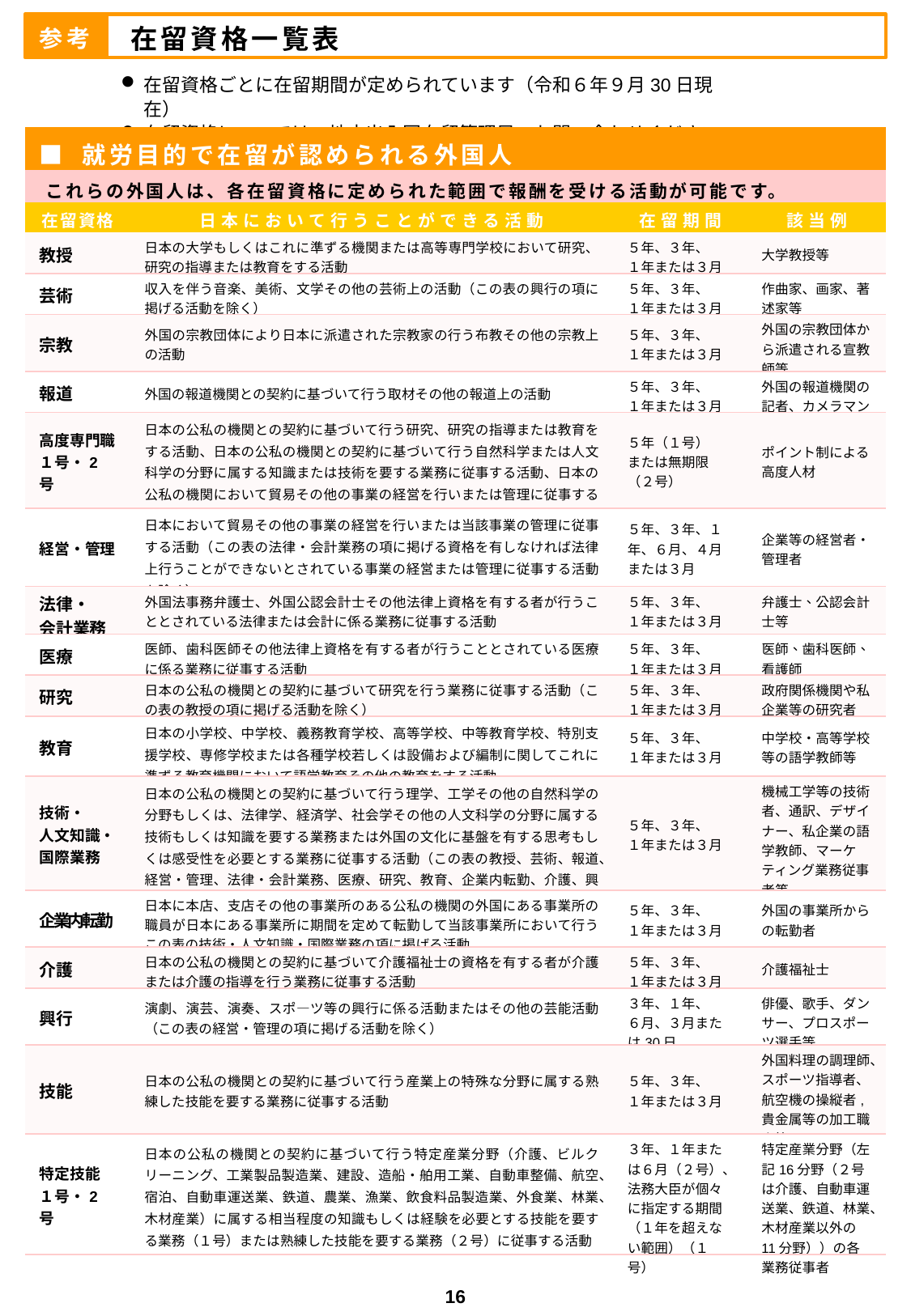

在留資格一覧表
参考
在留資格ごとに在留期間が定められています（令和６年９月30日現在）
在留資格については、地方出入国在留管理局へお問い合わせください。
| ■ 就労目的で在留が認められる外国人 |  |  |  |
| --- | --- | --- | --- |
| これらの外国人は、各在留資格に定められた範囲で報酬を受ける活動が可能です。 |  |  |  |
| 在留資格 | 日本において行うことができる活動 | 在留期間 | 該当例 |
| 教授 | 日本の大学もしくはこれに準ずる機関または高等専門学校において研究、研究の指導または教育をする活動 | ５年、３年、 １年または３月 | 大学教授等 |
| 芸術 | 収入を伴う音楽、美術、文学その他の芸術上の活動（この表の興行の項に掲げる活動を除く） | ５年、３年、 １年または３月 | 作曲家、画家、著述家等 |
| 宗教 | 外国の宗教団体により日本に派遣された宗教家の行う布教その他の宗教上の活動 | ５年、３年、 １年または３月 | 外国の宗教団体から派遣される宣教師等 |
| 報道 | 外国の報道機関との契約に基づいて行う取材その他の報道上の活動 | ５年、３年、 １年または３月 | 外国の報道機関の記者、カメラマン |
| 高度専門職 １号・2号 | 日本の公私の機関との契約に基づいて行う研究、研究の指導または教育をする活動、日本の公私の機関との契約に基づいて行う自然科学または人文科学の分野に属する知識または技術を要する業務に従事する活動、日本の公私の機関において貿易その他の事業の経営を行いまたは管理に従事する活動など | ５年（１号） または無期限（２号） | ポイント制による高度人材 |
| 経営・管理 | 日本において貿易その他の事業の経営を行いまたは当該事業の管理に従事する活動（この表の法律・会計業務の項に掲げる資格を有しなければ法律上行うことができないとされている事業の経営または管理に従事する活動を除く） | ５年、３年、１年、６月、４月または３月 | 企業等の経営者・管理者 |
| 法律・ 会計業務 | 外国法事務弁護士、外国公認会計士その他法律上資格を有する者が行うこととされている法律または会計に係る業務に従事する活動 | ５年、３年、 １年または３月 | 弁護士、公認会計士等 |
| 医療 | 医師、歯科医師その他法律上資格を有する者が行うこととされている医療に係る業務に従事する活動 | ５年、３年、 １年または３月 | 医師、歯科医師、看護師 |
| 研究 | 日本の公私の機関との契約に基づいて研究を行う業務に従事する活動（この表の教授の項に掲げる活動を除く） | ５年、３年、 １年または３月 | 政府関係機関や私企業等の研究者 |
| 教育 | 日本の小学校、中学校、義務教育学校、高等学校、中等教育学校、特別支援学校、専修学校または各種学校若しくは設備および編制に関してこれに準ずる教育機関において語学教育その他の教育をする活動 | ５年、３年、 １年または３月 | 中学校・高等学校等の語学教師等 |
| 技術・ 人文知識・ 国際業務 | 日本の公私の機関との契約に基づいて行う理学、工学その他の自然科学の分野もしくは、法律学、経済学、社会学その他の人文科学の分野に属する技術もしくは知識を要する業務または外国の文化に基盤を有する思考もしくは感受性を必要とする業務に従事する活動（この表の教授、芸術、報道、経営・管理、法律・会計業務、医療、研究、教育、企業内転勤、介護、興行の項に掲げる活動を除く） | ５年、３年、 １年または３月 | 機械工学等の技術者、通訳、デザイナー、私企業の語学教師、マーケティング業務従事者等 |
| 企業内転勤 | 日本に本店、支店その他の事業所のある公私の機関の外国にある事業所の職員が日本にある事業所に期間を定めて転勤して当該事業所において行うこの表の技術・人文知識・国際業務の項に掲げる活動 | ５年、３年、 １年または３月 | 外国の事業所からの転勤者 |
| 介護 | 日本の公私の機関との契約に基づいて介護福祉士の資格を有する者が介護または介護の指導を行う業務に従事する活動 | ５年、３年、 １年または３月 | 介護福祉士 |
| 興行 | 演劇、演芸、演奏、スポ―ツ等の興行に係る活動またはその他の芸能活動（この表の経営・管理の項に掲げる活動を除く） | ３年、１年、 ６月、３月または30日 | 俳優、歌手、ダンサー、プロスポーツ選手等 |
| 技能 | 日本の公私の機関との契約に基づいて行う産業上の特殊な分野に属する熟練した技能を要する業務に従事する活動 | ５年、３年、 １年または３月 | 外国料理の調理師、スポーツ指導者、航空機の操縦者,貴金属等の加工職人等 |
| 特定技能 １号・2号 | 日本の公私の機関との契約に基づいて行う特定産業分野（介護、ビルクリーニング、工業製品製造業、建設、造船・舶用工業、自動車整備、航空、宿泊、自動車運送業、鉄道、農業、漁業、飲食料品製造業、外食業、林業、木材産業）に属する相当程度の知識もしくは経験を必要とする技能を要する業務（１号）または熟練した技能を要する業務（２号）に従事する活動 | ３年、１年または６月（２号）、 法務大臣が個々に指定する期間（１年を超えない範囲）（１号） | 特定産業分野（左記16分野（２号は介護、自動車運送業、鉄道、林業、木材産業以外の11分野））の各業務従事者 |
16